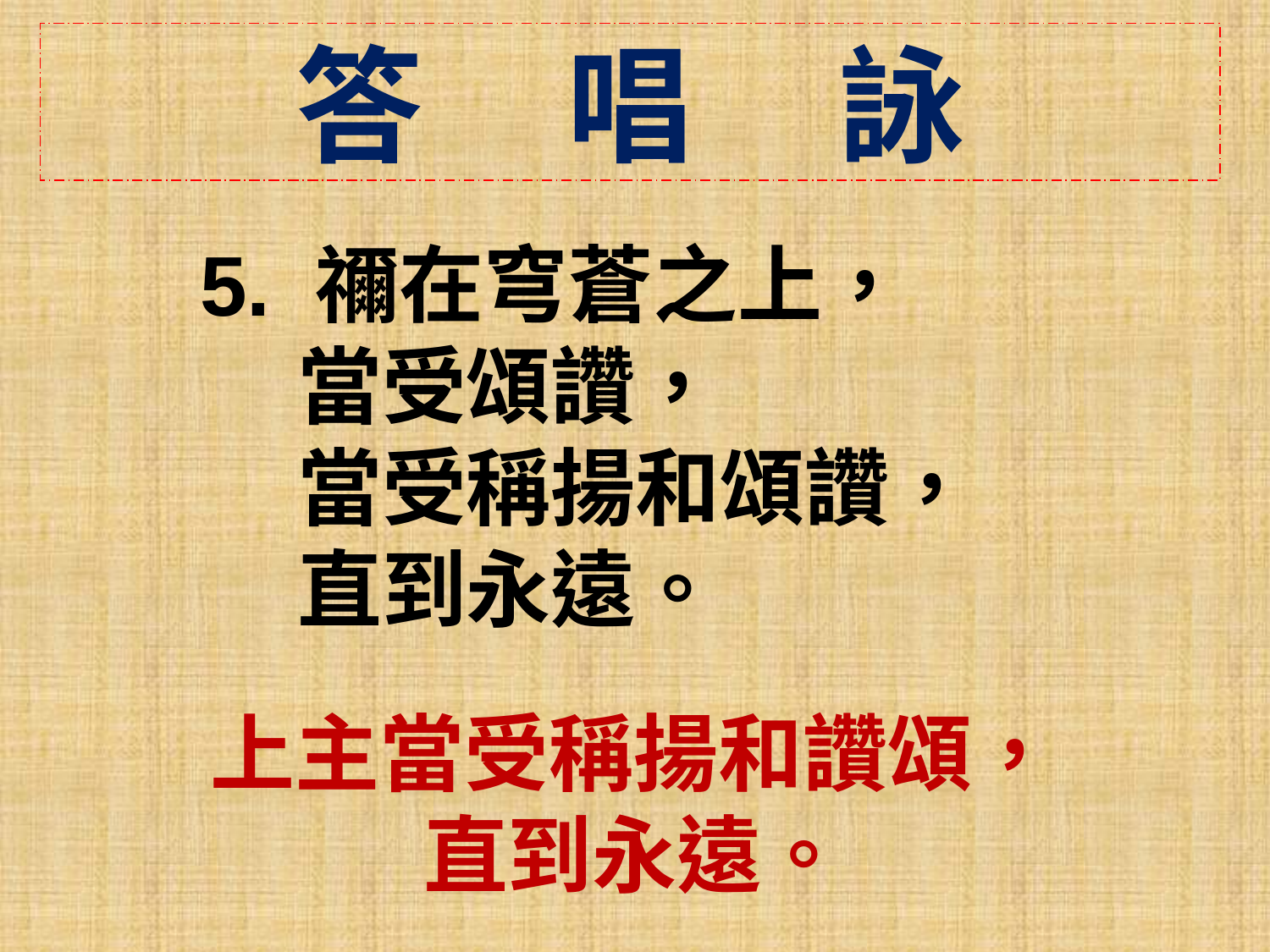

答     唱     詠
5. 禰在穹蒼之上，
    當受頌讚，
    當受稱揚和頌讚，
    直到永遠。
上主當受稱揚和讚頌，
直到永遠。